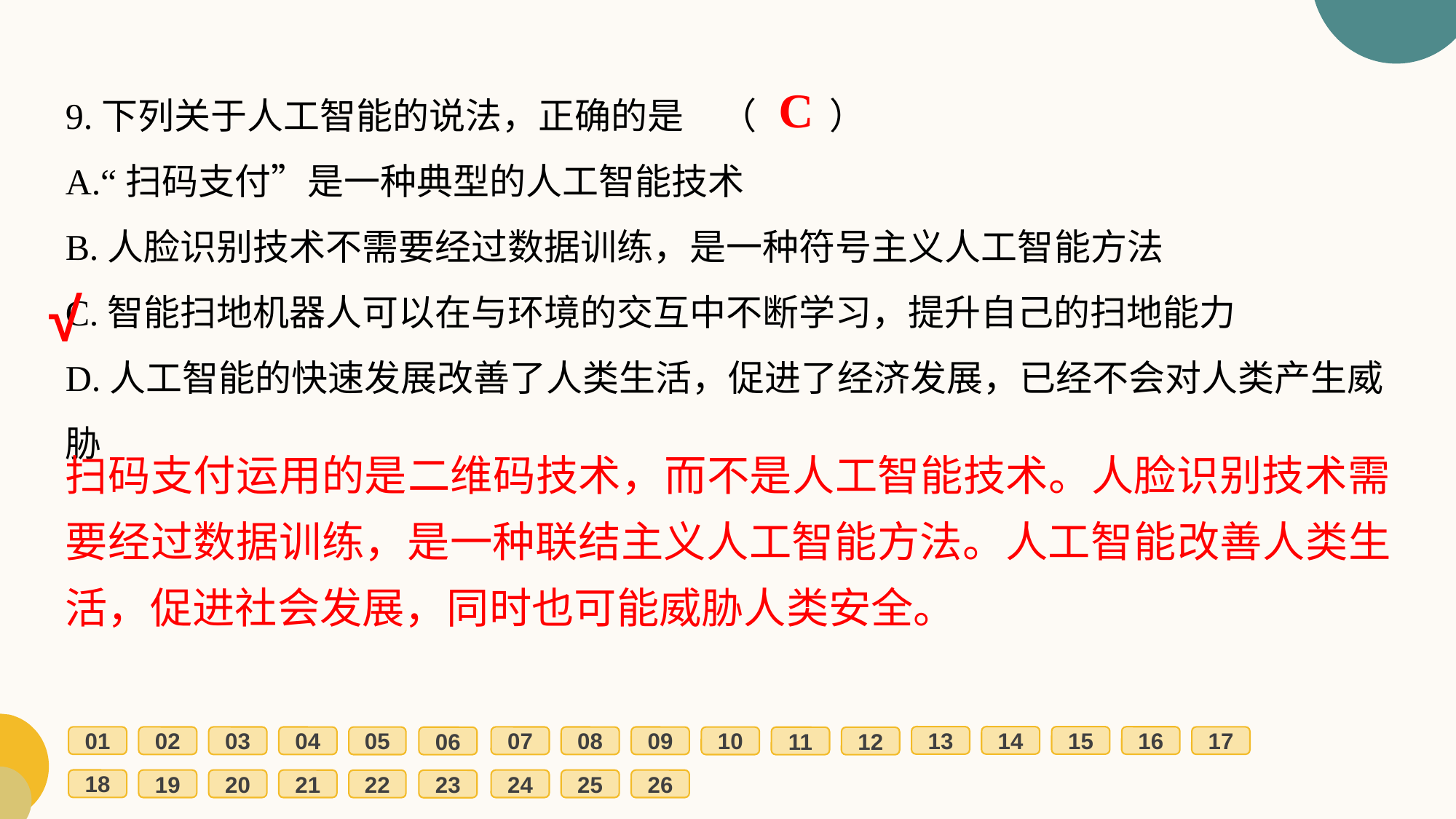

9.下列关于人工智能的说法，正确的是	（　　）
A.“扫码支付”是一种典型的人工智能技术
B.人脸识别技术不需要经过数据训练，是一种符号主义人工智能方法
C.智能扫地机器人可以在与环境的交互中不断学习，提升自己的扫地能力
D.人工智能的快速发展改善了人类生活，促进了经济发展，已经不会对人类产生威胁
C
√
扫码支付运用的是二维码技术，而不是人工智能技术。人脸识别技术需要经过数据训练，是一种联结主义人工智能方法。人工智能改善人类生活，促进社会发展，同时也可能威胁人类安全。